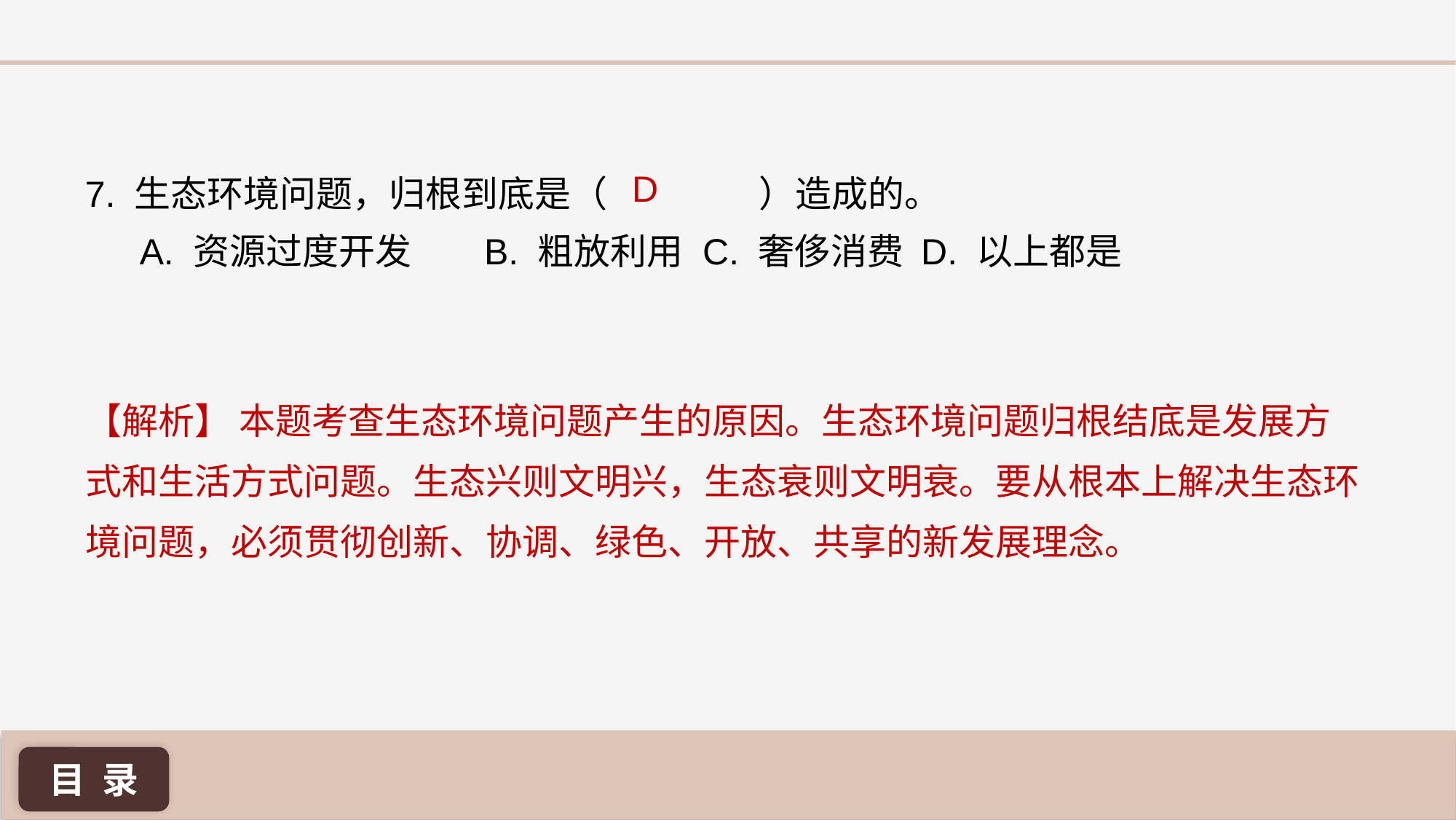

D
7. 生态环境问题，归根到底是（	         ）造成的。
A. 资源过度开发	 B. 粗放利用	 C. 奢侈消费	 D. 以上都是
【解析】 本题考查生态环境问题产生的原因。生态环境问题归根结底是发展方式和生活方式问题。生态兴则文明兴，生态衰则文明衰。要从根本上解决生态环境问题，必须贯彻创新、协调、绿色、开放、共享的新发展理念。